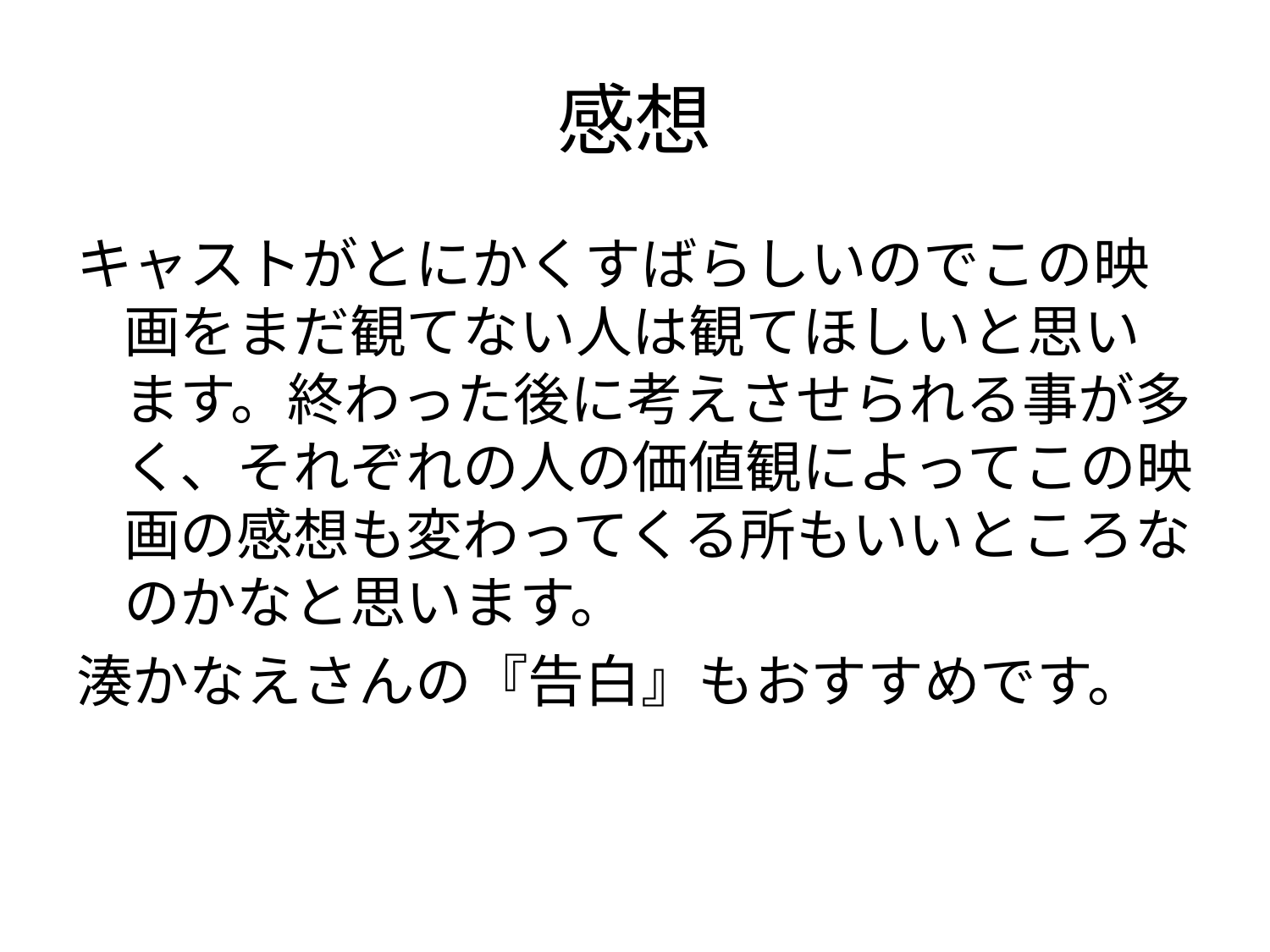

# 感想
キャストがとにかくすばらしいのでこの映画をまだ観てない人は観てほしいと思います。終わった後に考えさせられる事が多く、それぞれの人の価値観によってこの映画の感想も変わってくる所もいいところなのかなと思います。
湊かなえさんの『告白』もおすすめです。